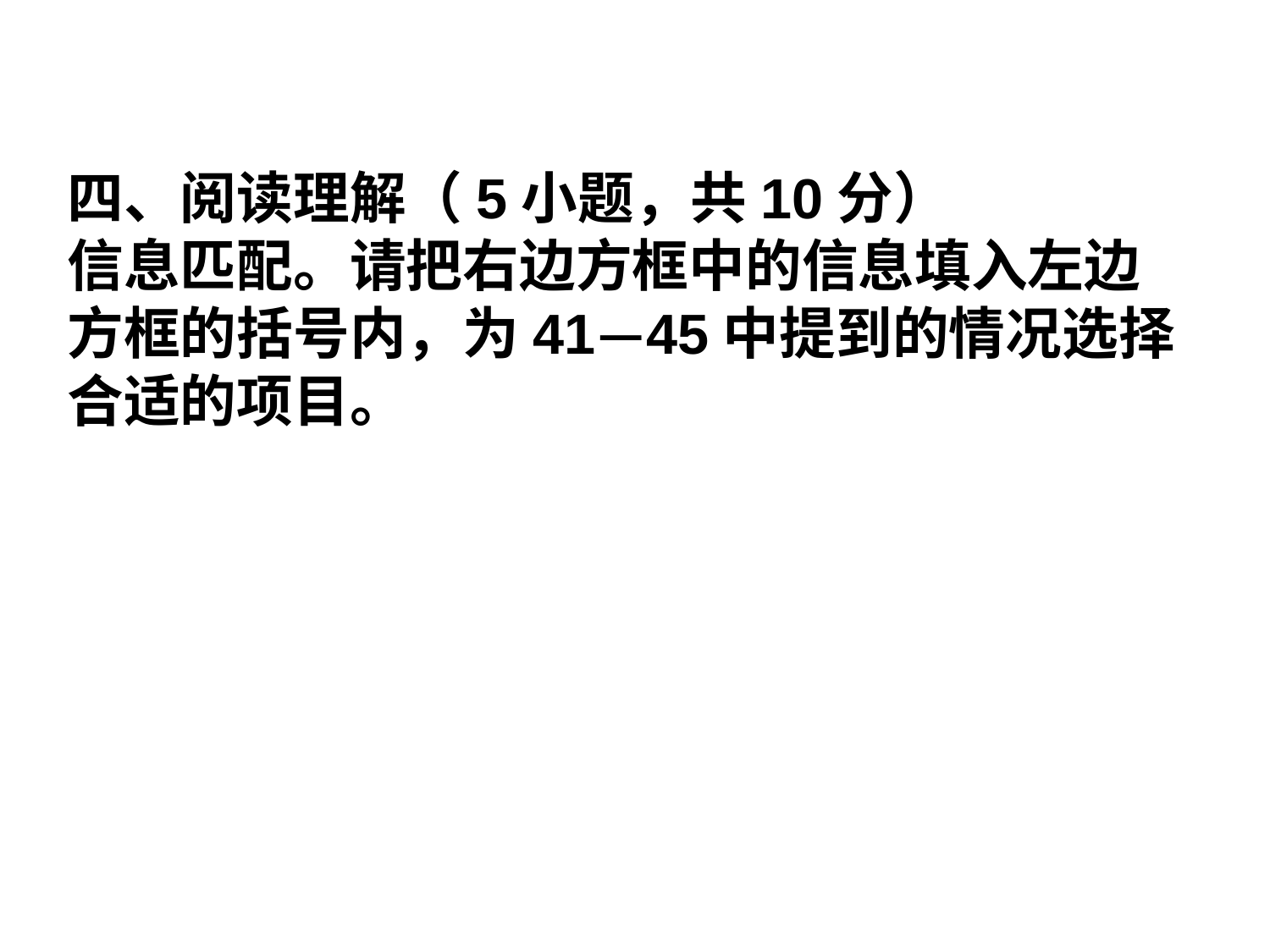

四、阅读理解（5小题，共10分）
信息匹配。请把右边方框中的信息填入左边方框的括号内，为41—45中提到的情况选择合适的项目。